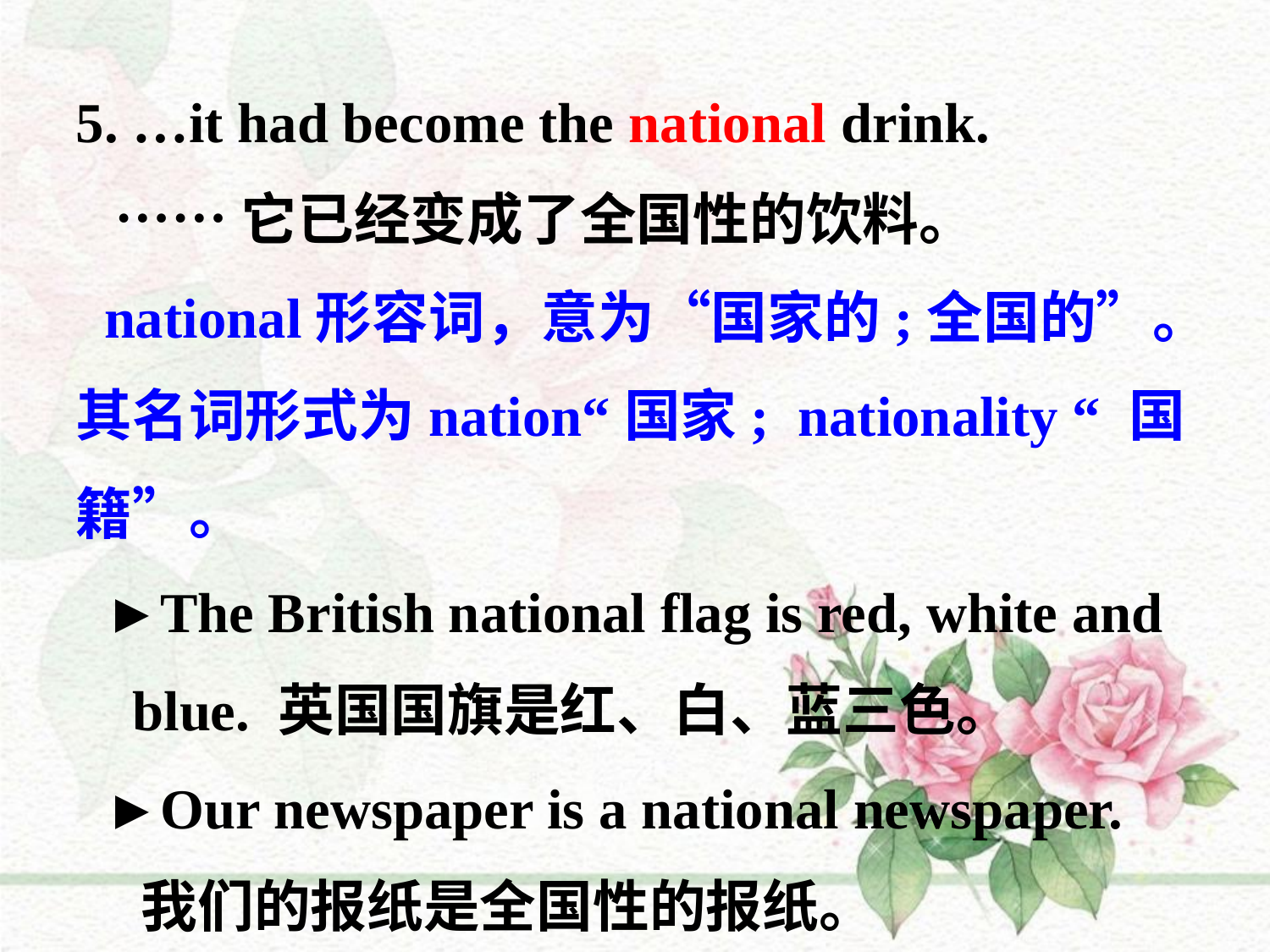

5. …it had become the national drink.
   ……它已经变成了全国性的饮料。
  national形容词，意为“国家的;全国的”。其名词形式为nation“国家;  nationality “ 国籍”。
  ►The British national flag is red, white and
    blue. 英国国旗是红、白、蓝三色。
  ►Our newspaper is a national newspaper.
    我们的报纸是全国性的报纸。